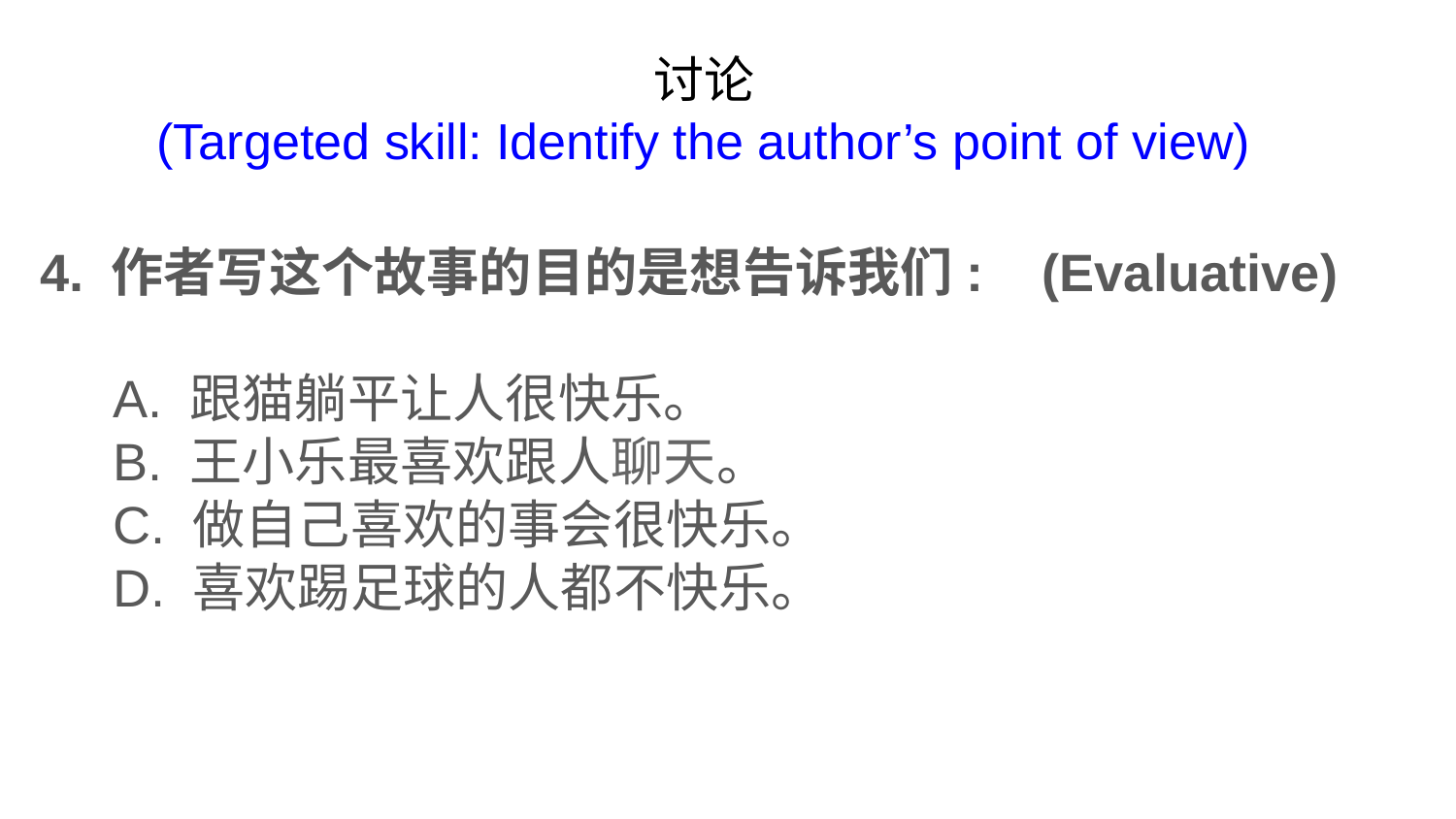

# 讨论
(Targeted skill: Identify the author’s point of view)
4. 作者写这个故事的目的是想告诉我们:    (Evaluative)

     A. 跟猫躺平让人很快乐。
     B. 王小乐最喜欢跟人聊天。
     C. 做自己喜欢的事会很快乐。
     D. 喜欢踢足球的人都不快乐。